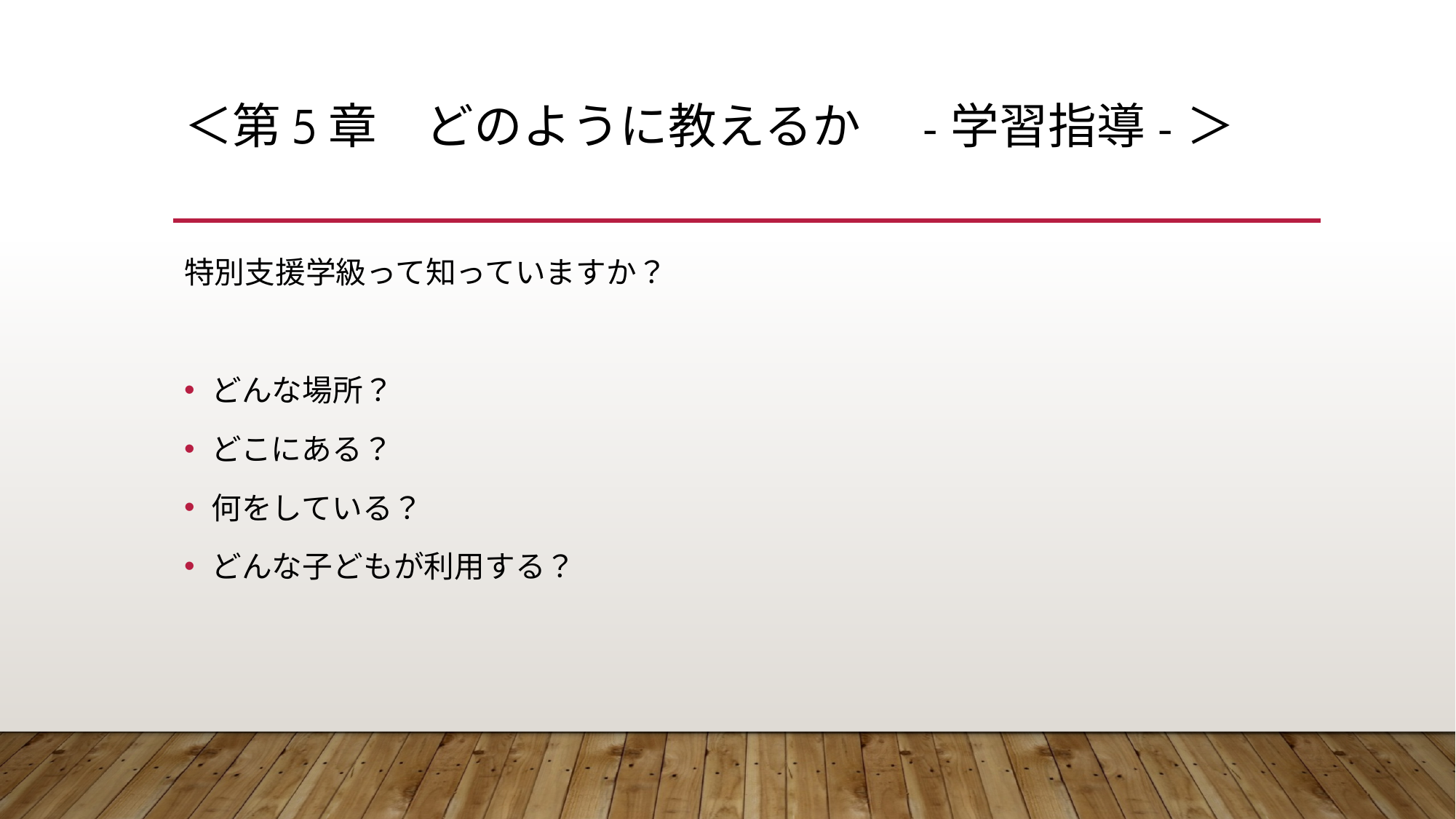

# ＜第5章　どのように教えるか　-学習指導-＞
特別支援学級って知っていますか？

どんな場所？
どこにある？
何をしている？
どんな子どもが利用する？